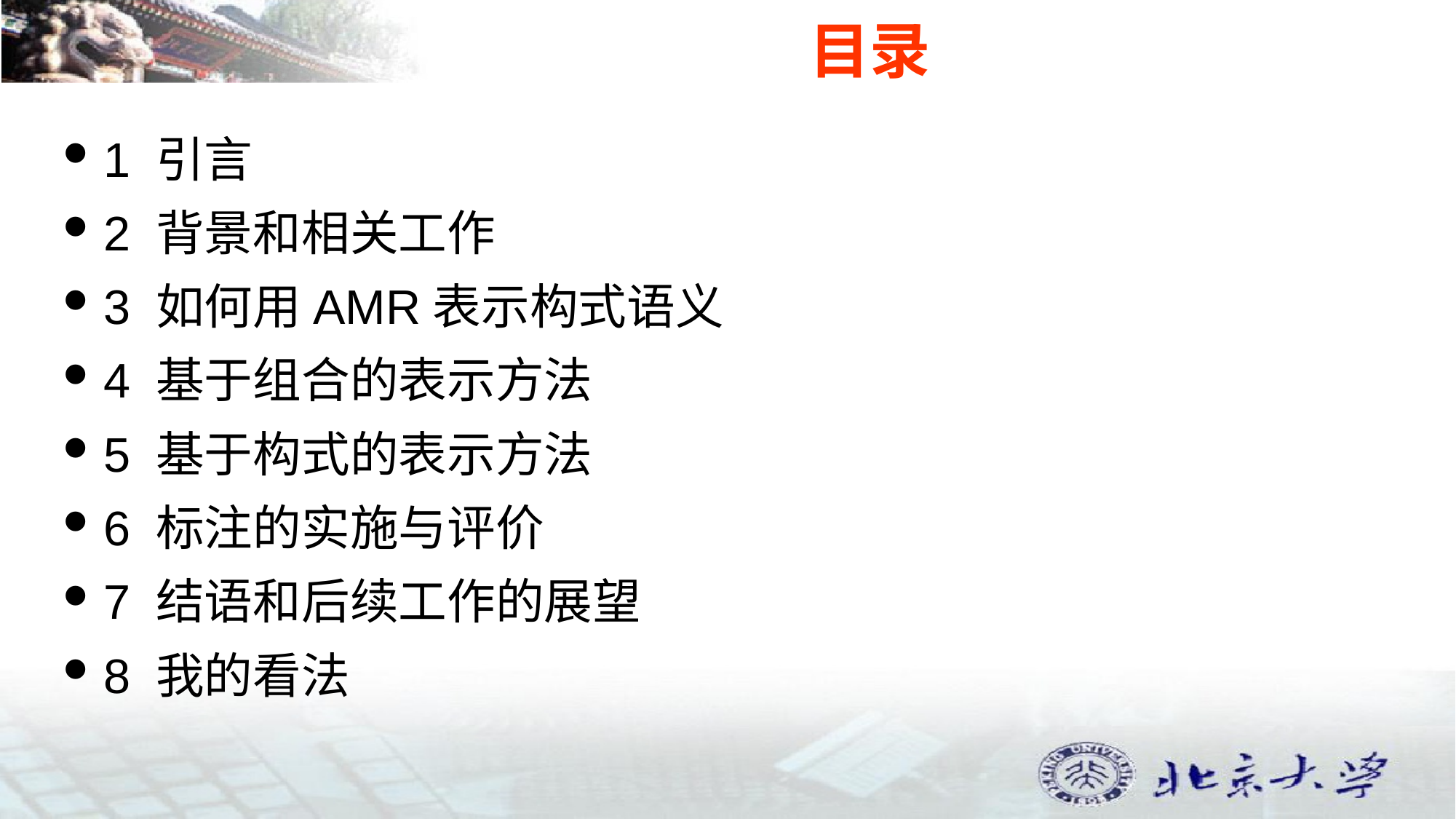

# 目录
1 引言
2 背景和相关工作
3 如何用AMR表示构式语义
4 基于组合的表示方法
5 基于构式的表示方法
6 标注的实施与评价
7 结语和后续工作的展望
8 我的看法